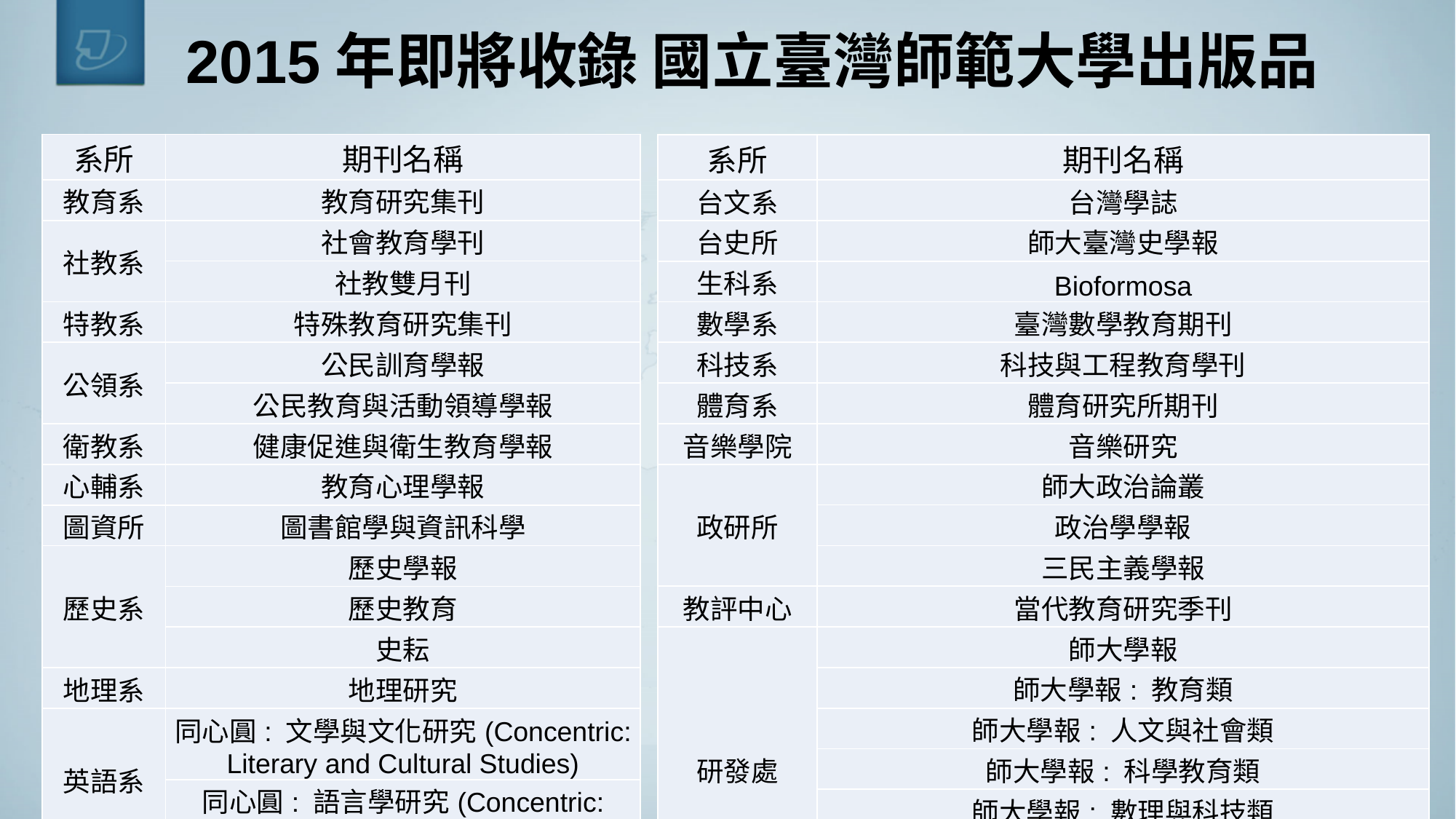

# 2015年即將收錄 國立臺灣師範大學出版品
| 系所 | 期刊名稱 |
| --- | --- |
| 教育系 | 教育研究集刊 |
| 社教系 | 社會教育學刊 |
|  | 社教雙月刊 |
| 特教系 | 特殊教育研究集刊 |
| 公領系 | 公民訓育學報 |
|  | 公民教育與活動領導學報 |
| 衛教系 | 健康促進與衛生教育學報 |
| 心輔系 | 教育心理學報 |
| 圖資所 | 圖書館學與資訊科學 |
| 歷史系 | 歷史學報 |
|  | 歷史教育 |
|  | 史耘 |
| 地理系 | 地理研究 |
| 英語系 | 同心圓: 文學與文化研究(Concentric: Literary and Cultural Studies) |
|  | 同心圓: 語言學研究(Concentric: Studies in Linguistics) |
| 系所 | 期刊名稱 |
| --- | --- |
| 台文系 | 台灣學誌 |
| 台史所 | 師大臺灣史學報 |
| 生科系 | Bioformosa |
| 數學系 | 臺灣數學教育期刊 |
| 科技系 | 科技與工程教育學刊 |
| 體育系 | 體育研究所期刊 |
| 音樂學院 | 音樂研究 |
| 政研所 | 師大政治論叢 |
|  | 政治學學報 |
|  | 三民主義學報 |
| 教評中心 | 當代教育研究季刊 |
| 研發處 | 師大學報 |
|  | 師大學報: 教育類 |
|  | 師大學報: 人文與社會類 |
|  | 師大學報: 科學教育類 |
|  | 師大學報: 數理與科技類 |
|  | 師大學報: 語言與文學類 |
|  | 教育科學研究期刊 |